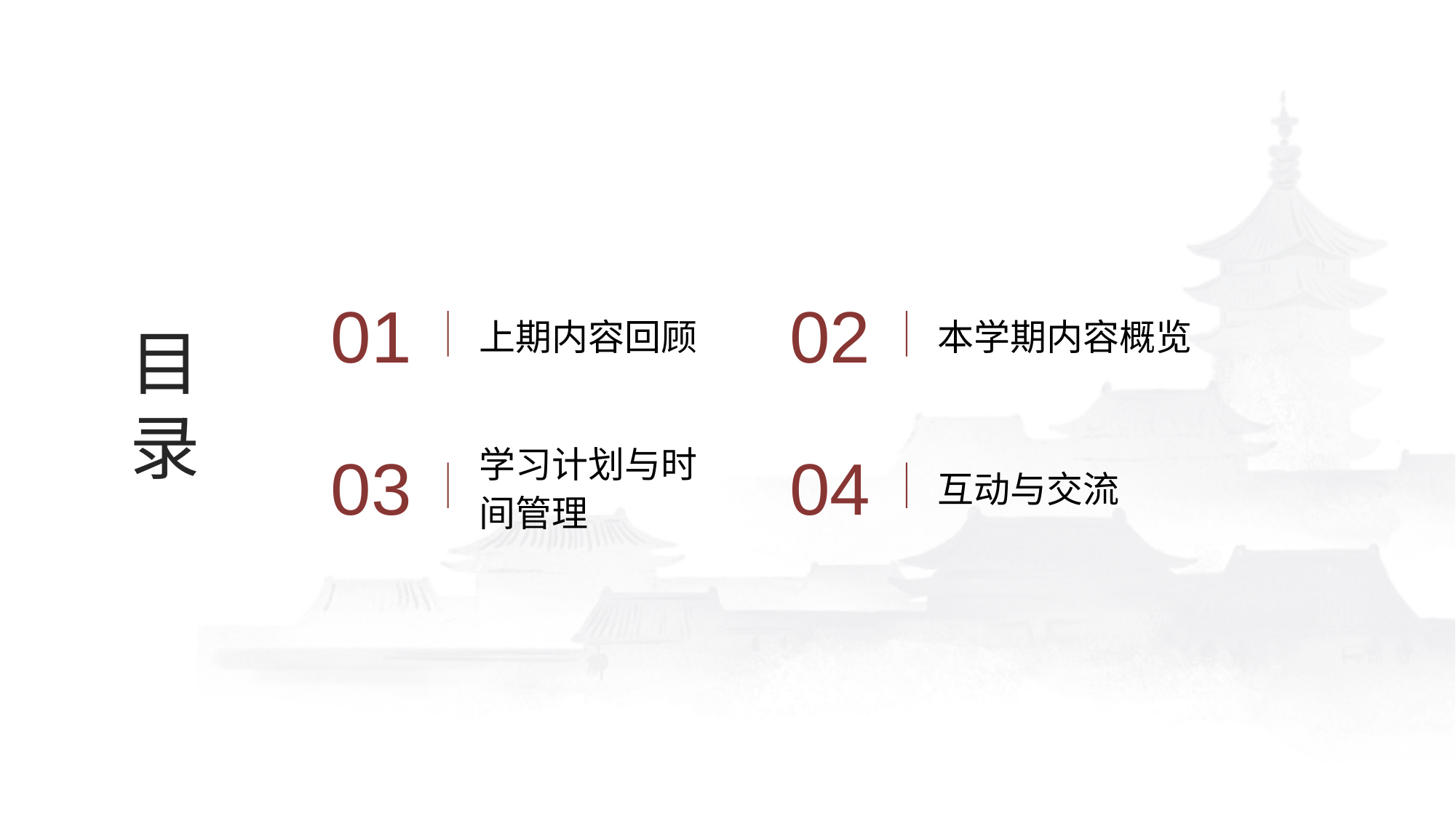

上期内容回顾
本学期内容概览
01
02

学习计划与时间管理
互动与交流
03
04

目录